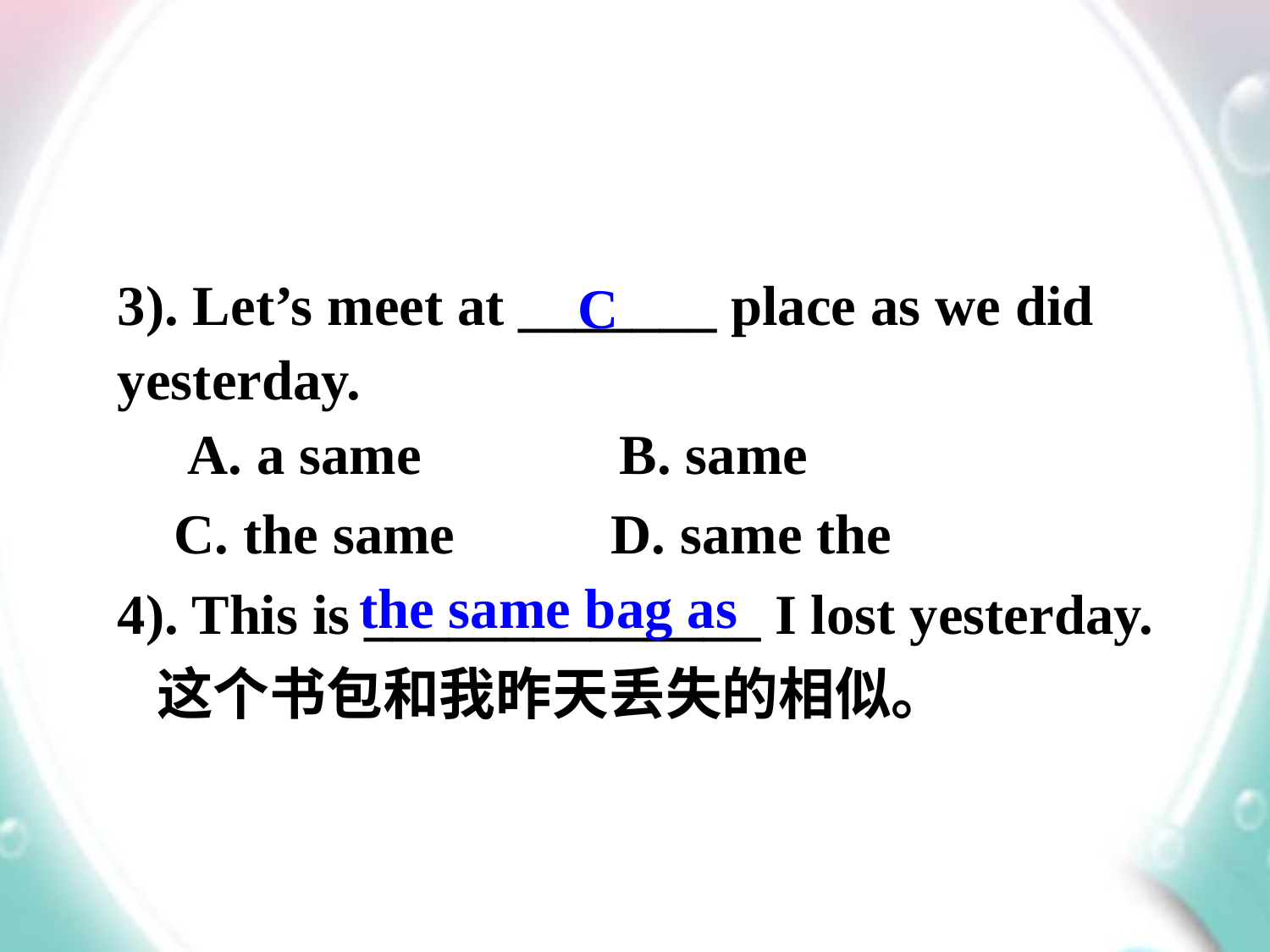

3). Let’s meet at _______ place as we did yesterday.
　A. a same              B. same
    C. the same           D. same the
4). This is ______________ I lost yesterday.
  这个书包和我昨天丢失的相似。
C
the same bag as